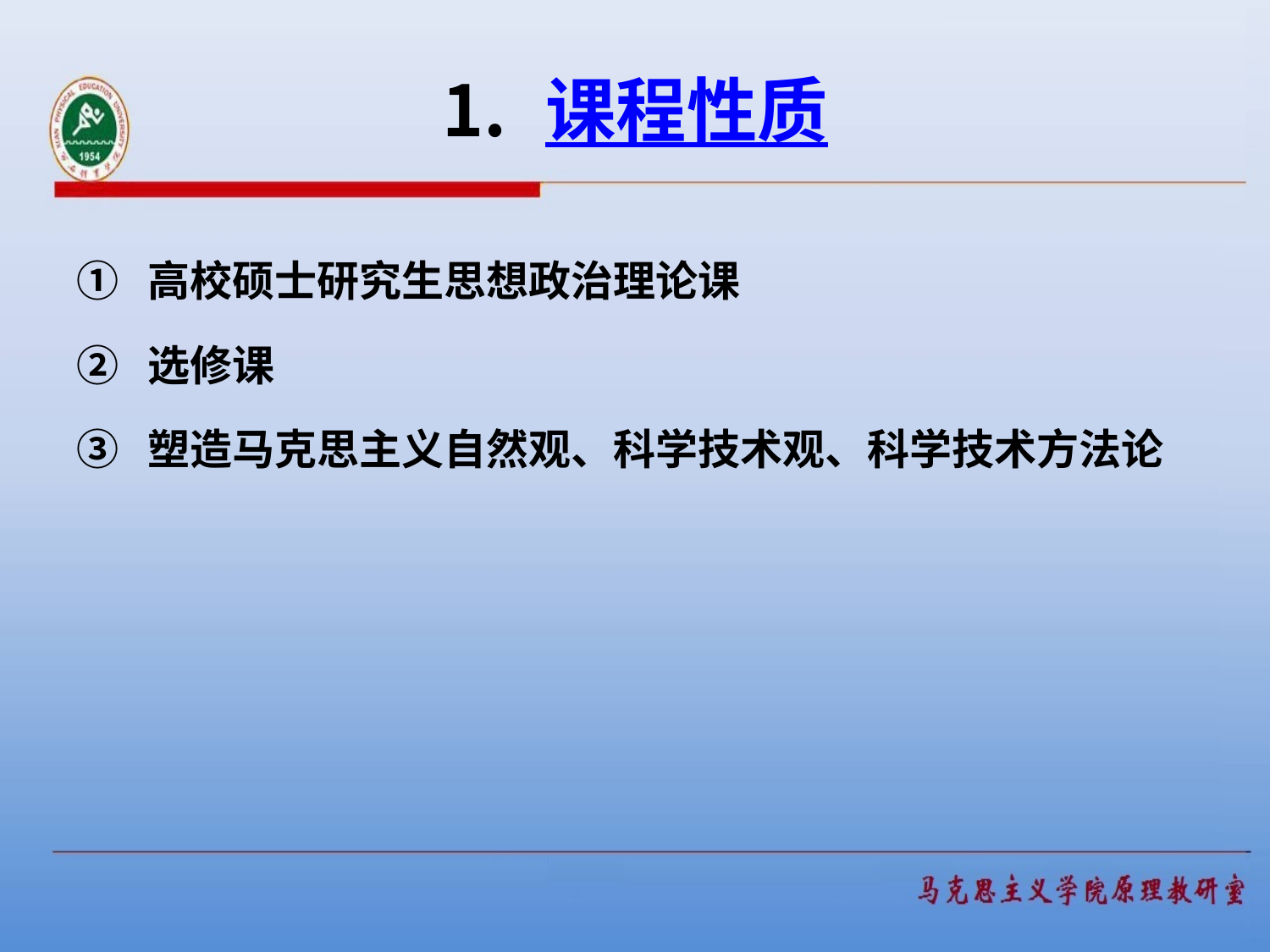

# 课程性质
高校硕士研究生思想政治理论课
选修课
塑造马克思主义自然观、科学技术观、科学技术方法论